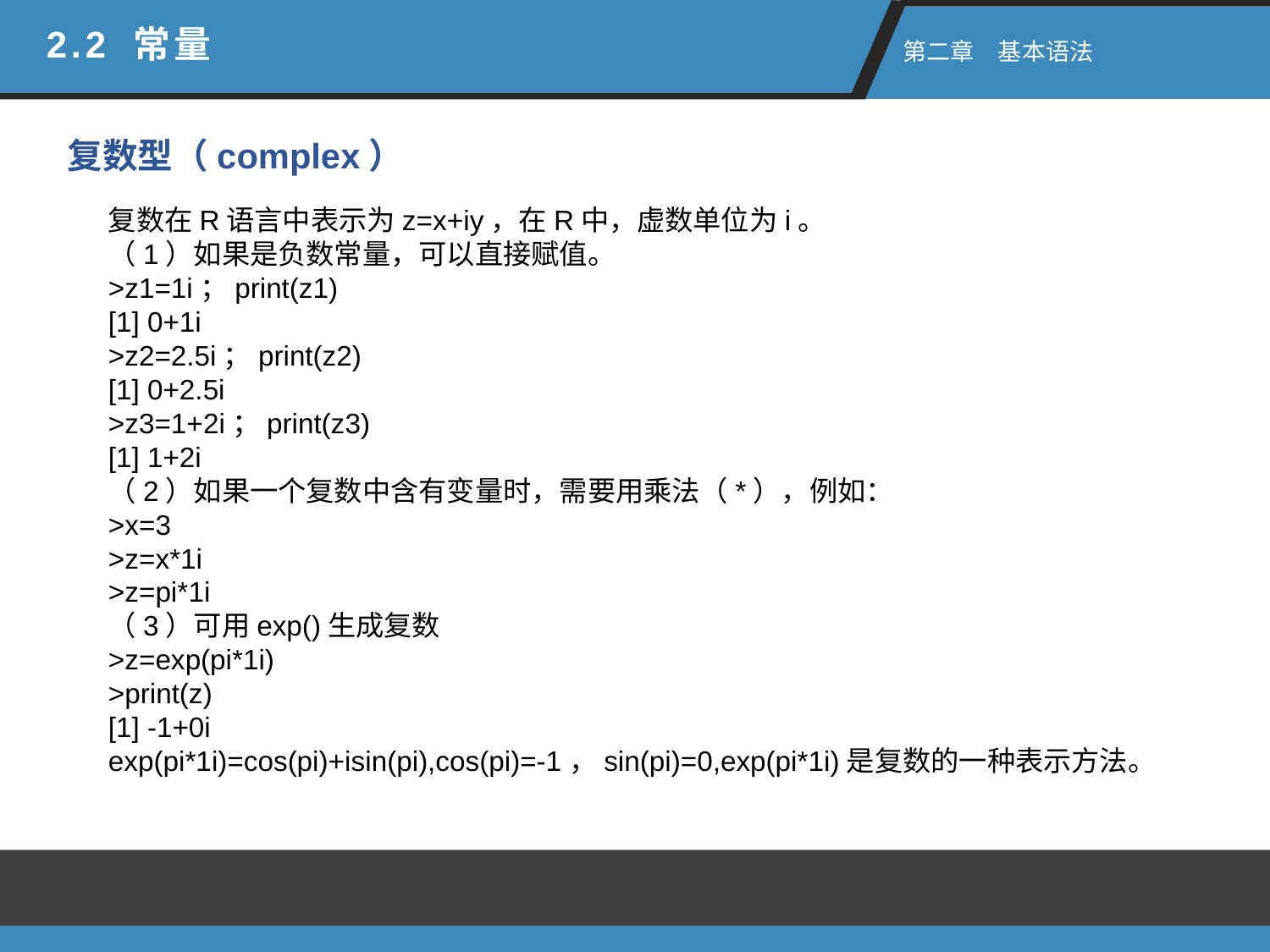

2.2 常量
  第二章　基本语法
复数型（complex）
复数在R语言中表示为z=x+iy，在R中，虚数单位为i。
（1）如果是负数常量，可以直接赋值。
>z1=1i；print(z1)
[1] 0+1i
>z2=2.5i；print(z2)
[1] 0+2.5i
>z3=1+2i；print(z3)
[1] 1+2i
（2）如果一个复数中含有变量时，需要用乘法（*），例如：
>x=3
>z=x*1i
>z=pi*1i
（3）可用exp()生成复数
>z=exp(pi*1i)
>print(z)
[1] -1+0i
exp(pi*1i)=cos(pi)+isin(pi),cos(pi)=-1，sin(pi)=0,exp(pi*1i)是复数的一种表示方法。